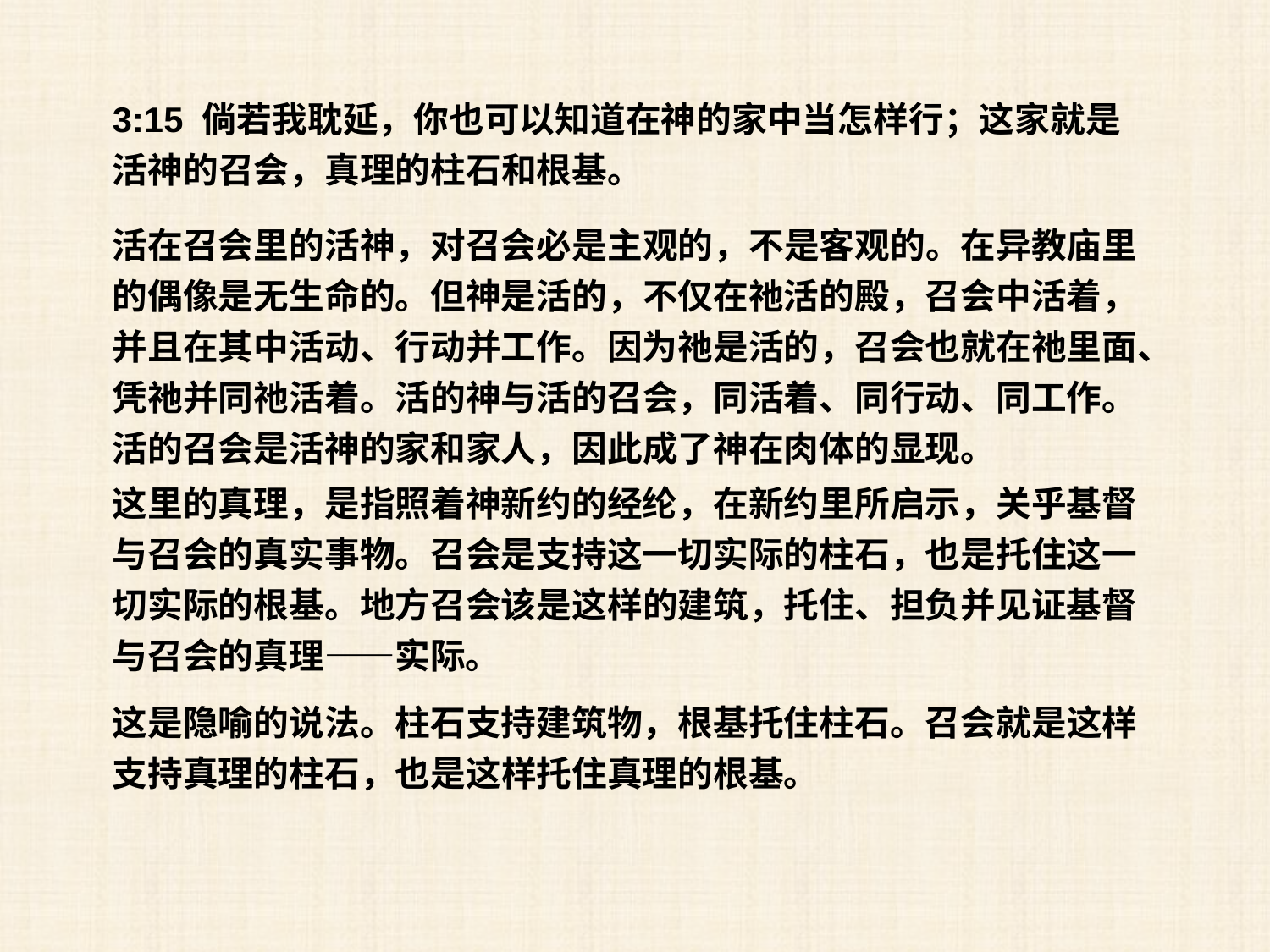

3:15 倘若我耽延，你也可以知道在神的家中当怎样行；这家就是活神的召会，真理的柱石和根基。
活在召会里的活神，对召会必是主观的，不是客观的。在异教庙里的偶像是无生命的。但神是活的，不仅在祂活的殿，召会中活着，并且在其中活动、行动并工作。因为祂是活的，召会也就在祂里面、凭祂并同祂活着。活的神与活的召会，同活着、同行动、同工作。活的召会是活神的家和家人，因此成了神在肉体的显现。
这里的真理，是指照着神新约的经纶，在新约里所启示，关乎基督与召会的真实事物。召会是支持这一切实际的柱石，也是托住这一切实际的根基。地方召会该是这样的建筑，托住、担负并见证基督与召会的真理——实际。
这是隐喻的说法。柱石支持建筑物，根基托住柱石。召会就是这样支持真理的柱石，也是这样托住真理的根基。